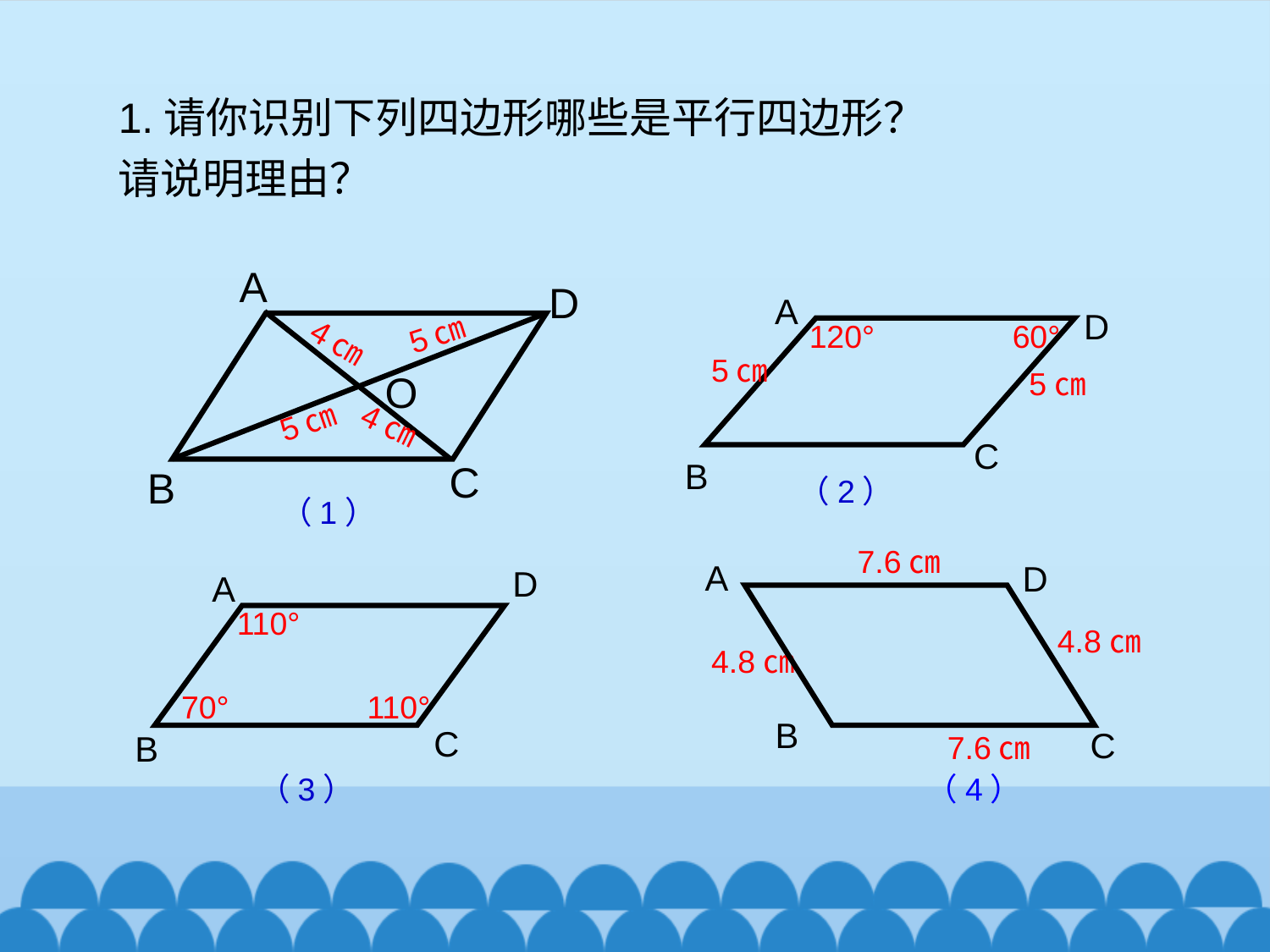

1.请你识别下列四边形哪些是平行四边形？
请说明理由？
A
D
5㎝

4㎝
O
5㎝
4㎝
C
B
A
D
120°
60°

5㎝
5㎝
C
B
（2）
（1）
7.6㎝
A
D
D
A
110°

70°
110°
C
B

4.8㎝
4.8㎝
B
C
7.6㎝
（3）
（4）